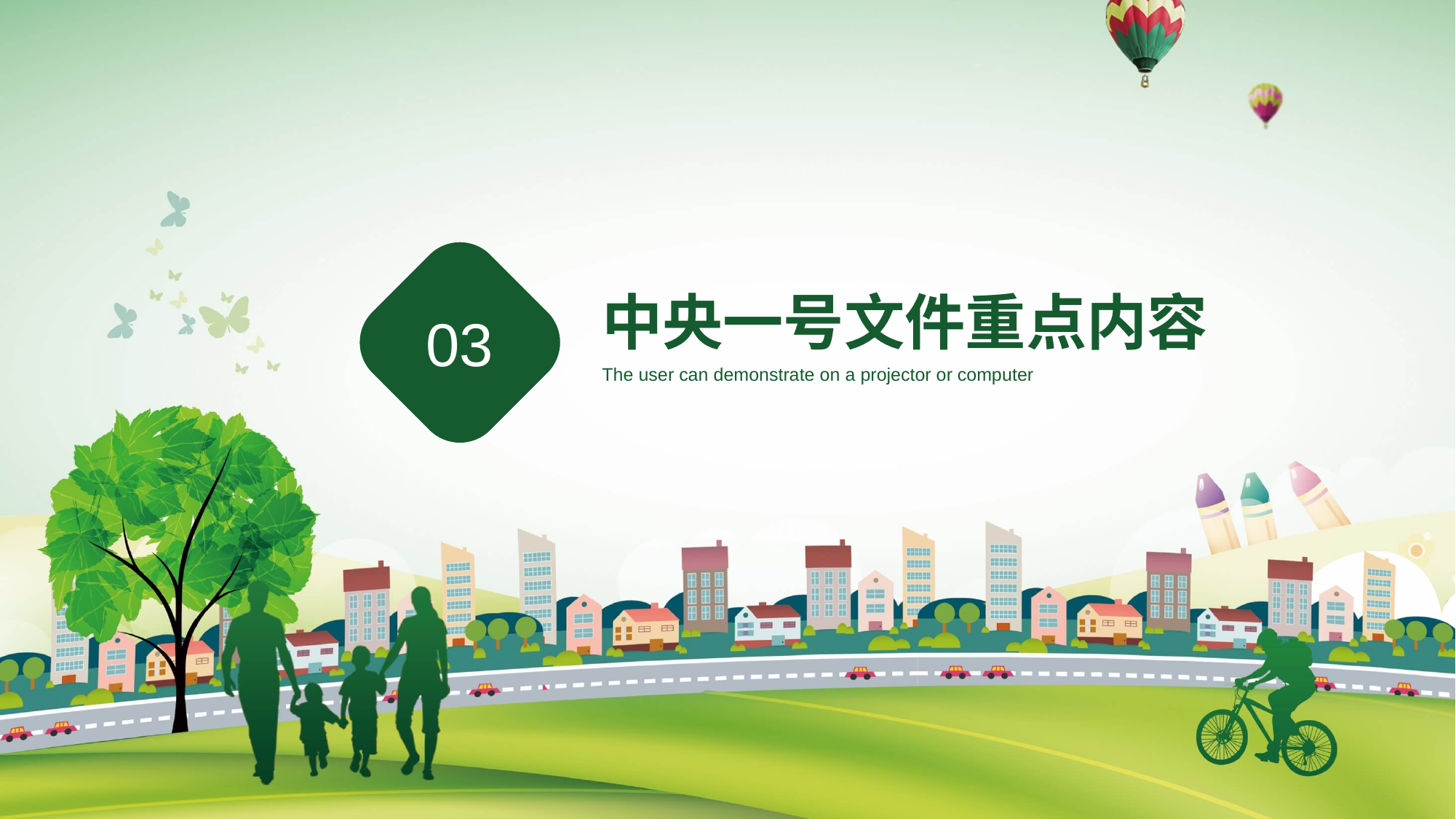

03
中央一号文件重点内容
The user can demonstrate on a projector or computer